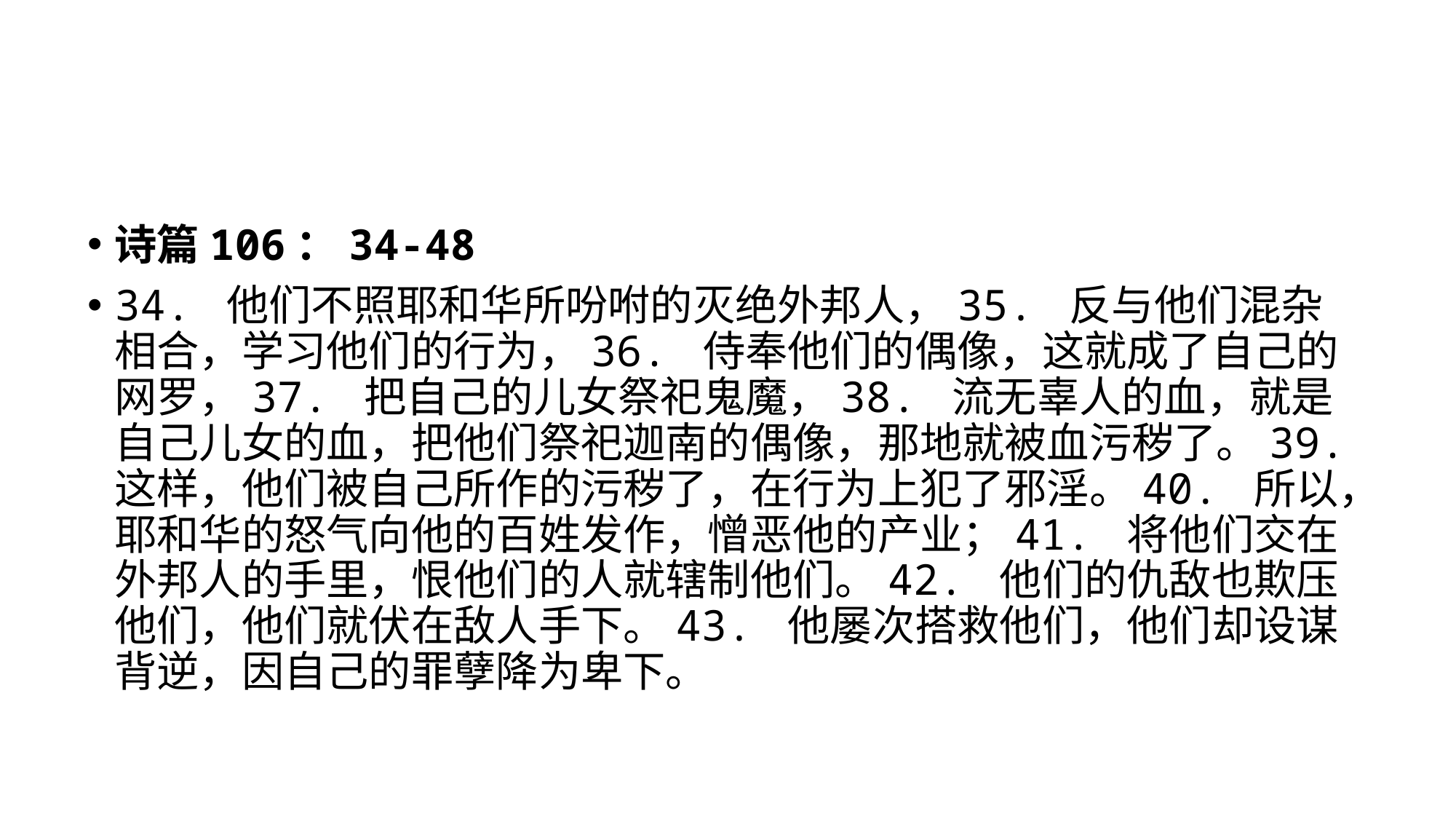

诗篇106：34-48
34. 他们不照耶和华所吩咐的灭绝外邦人，35. 反与他们混杂相合，学习他们的行为，36. 侍奉他们的偶像，这就成了自己的网罗，37. 把自己的儿女祭祀鬼魔，38. 流无辜人的血，就是自己儿女的血，把他们祭祀迦南的偶像，那地就被血污秽了。39. 这样，他们被自己所作的污秽了，在行为上犯了邪淫。40. 所以，耶和华的怒气向他的百姓发作，憎恶他的产业；41. 将他们交在外邦人的手里，恨他们的人就辖制他们。42. 他们的仇敌也欺压他们，他们就伏在敌人手下。43. 他屡次搭救他们，他们却设谋背逆，因自己的罪孽降为卑下。